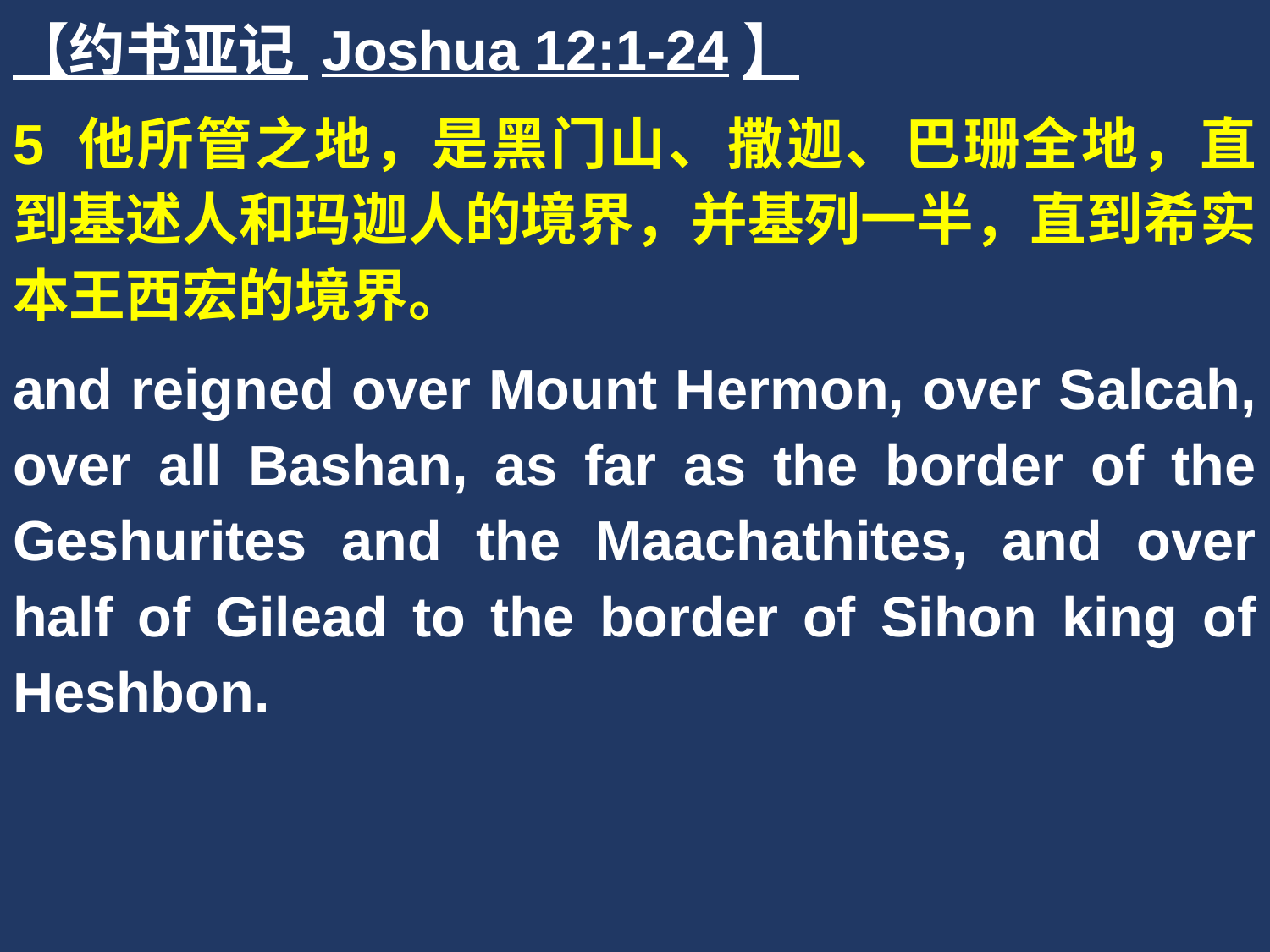

【约书亚记 Joshua 12:1-24】
5 他所管之地，是黑门山、撒迦、巴珊全地，直到基述人和玛迦人的境界，并基列一半，直到希实本王西宏的境界。
and reigned over Mount Hermon, over Salcah, over all Bashan, as far as the border of the Geshurites and the Maachathites, and over half of Gilead to the border of Sihon king of Heshbon.